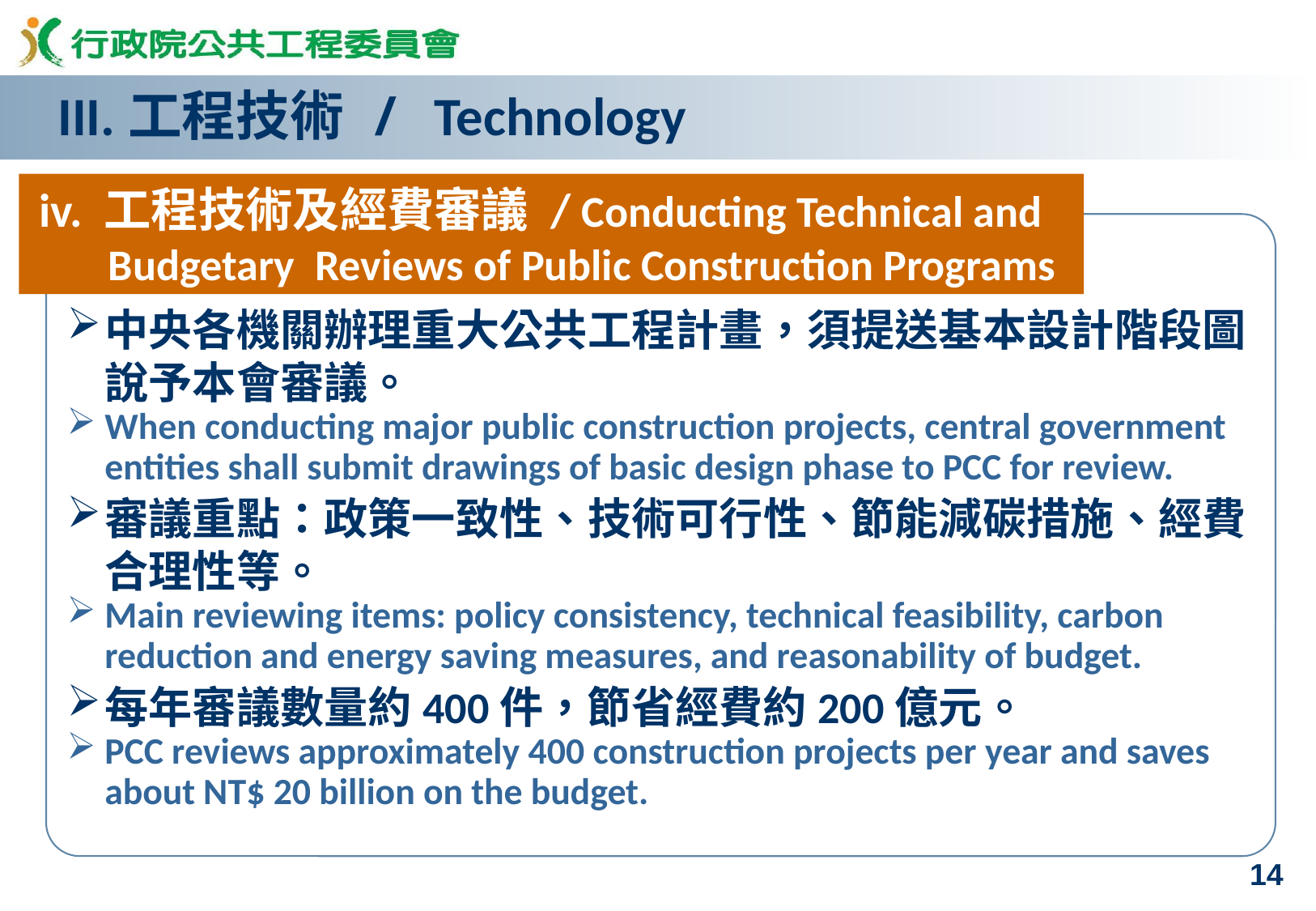

III.工程技術 / Technology

iv. 工程技術及經費審議 / Conducting Technical and
       Budgetary  Reviews of Public Construction Programs

中央各機關辦理重大公共工程計畫，須提送基本設計階段圖說予本會審議。
When conducting major public construction projects, central government entities shall submit drawings of basic design phase to PCC for review.
審議重點：政策一致性、技術可行性、節能減碳措施、經費合理性等。
Main reviewing items: policy consistency, technical feasibility, carbon reduction and energy saving measures, and reasonability of budget.
每年審議數量約400件，節省經費約200億元。
PCC reviews approximately 400 construction projects per year and saves about NT$ 20 billion on the budget.